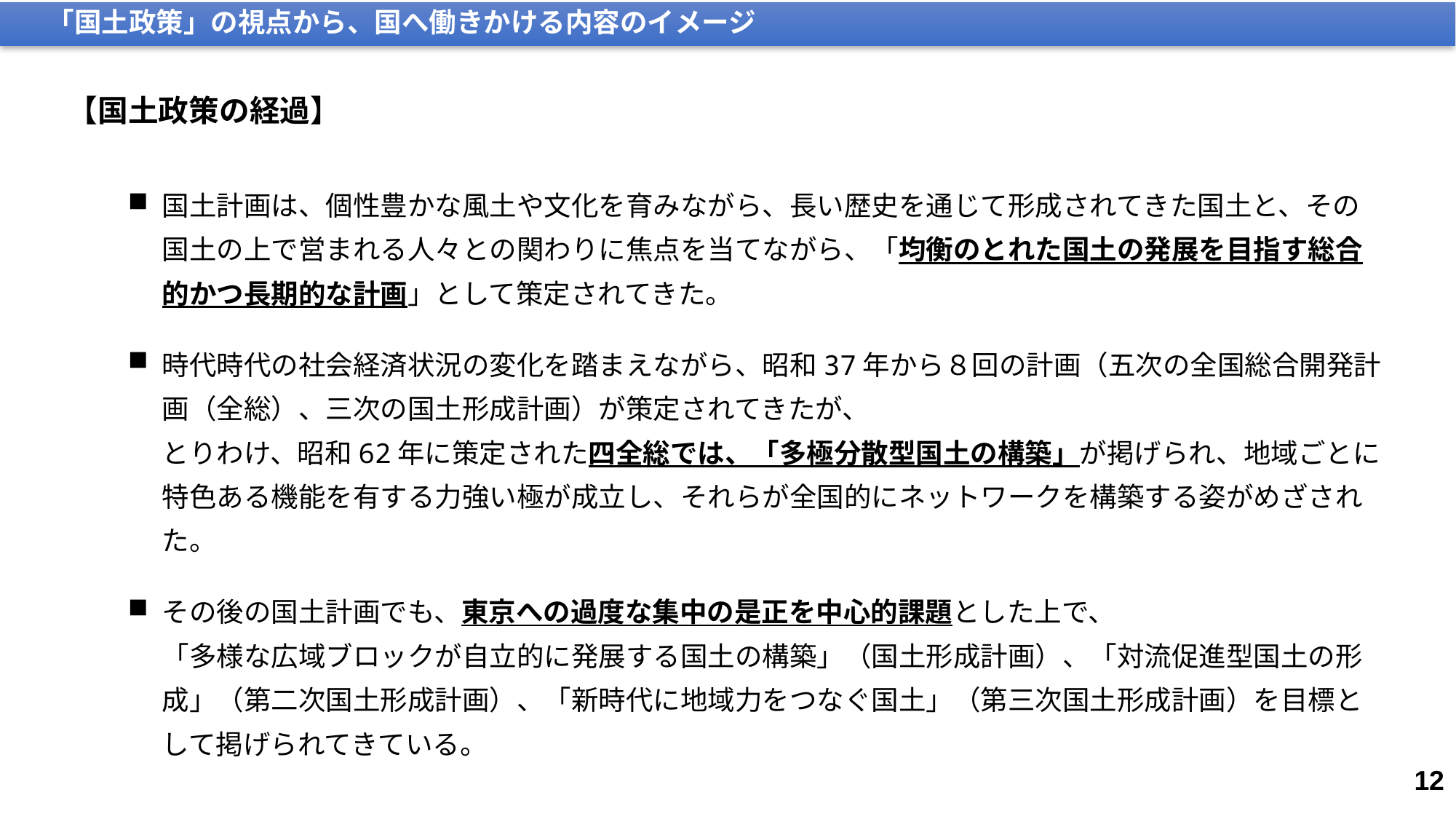

# 「国土政策」の視点から、国へ働きかける内容のイメージ
【国土政策の経過】
国土計画は、個性豊かな風土や文化を育みながら、長い歴史を通じて形成されてきた国土と、その国土の上で営まれる人々との関わりに焦点を当てながら、「均衡のとれた国土の発展を目指す総合的かつ長期的な計画」として策定されてきた。
時代時代の社会経済状況の変化を踏まえながら、昭和37年から８回の計画（五次の全国総合開発計画（全総）、三次の国土形成計画）が策定されてきたが、
とりわけ、昭和62年に策定された四全総では、「多極分散型国土の構築」が掲げられ、地域ごとに特色ある機能を有する力強い極が成立し、それらが全国的にネットワークを構築する姿がめざされた。
その後の国土計画でも、東京への過度な集中の是正を中心的課題とした上で、
「多様な広域ブロックが自立的に発展する国土の構築」（国土形成計画）、「対流促進型国土の形成」（第二次国土形成計画）、「新時代に地域力をつなぐ国土」（第三次国土形成計画）を目標として掲げられてきている。
12